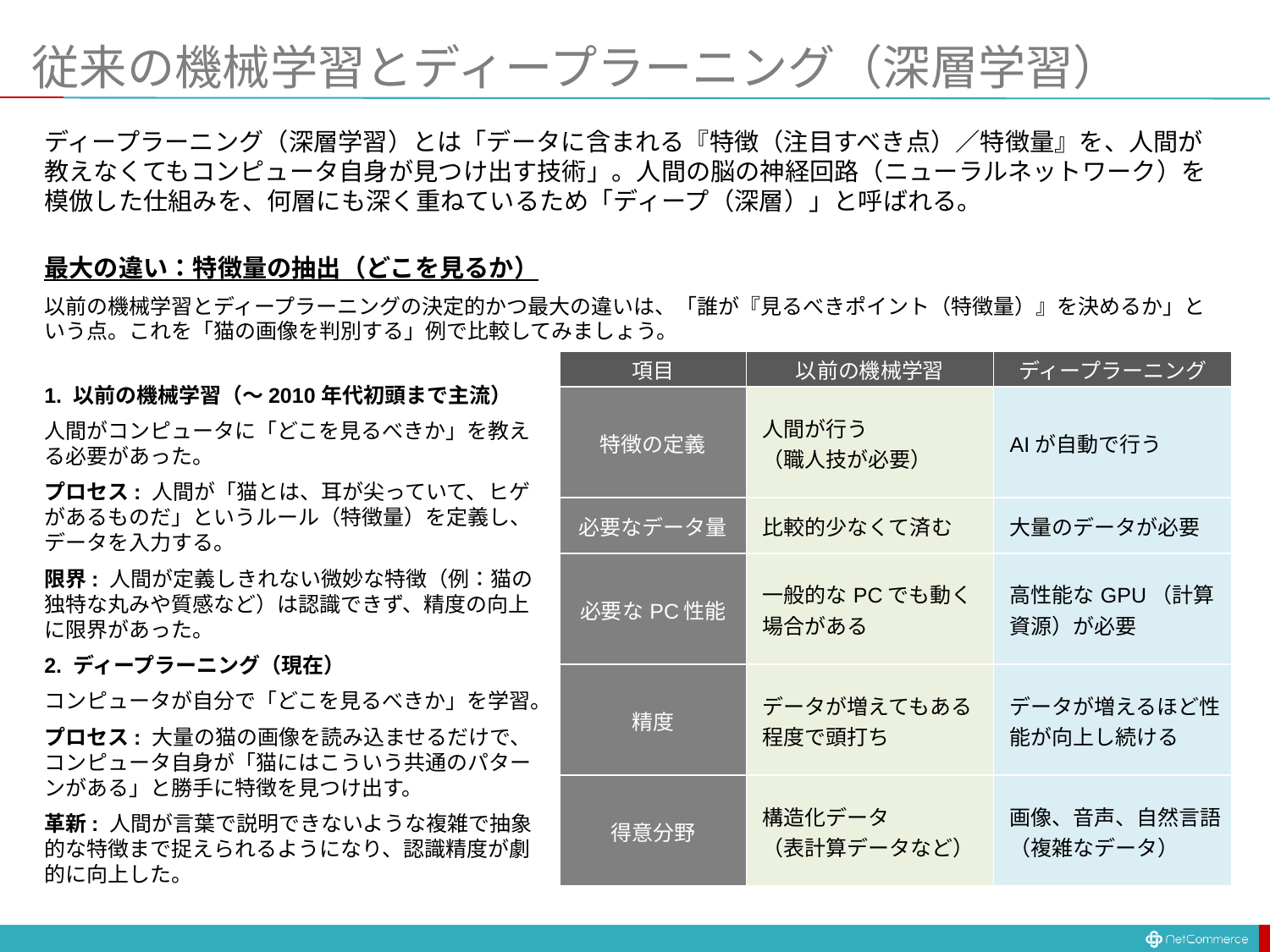

# 従来の機械学習とディープラーニング（深層学習）
ディープラーニング（深層学習）とは「データに含まれる『特徴（注目すべき点）／特徴量』を、人間が教えなくてもコンピュータ自身が見つけ出す技術」。人間の脳の神経回路（ニューラルネットワーク）を模倣した仕組みを、何層にも深く重ねているため「ディープ（深層）」と呼ばれる。
最大の違い：特徴量の抽出（どこを見るか）
以前の機械学習とディープラーニングの決定的かつ最大の違いは、「誰が『見るべきポイント（特徴量）』を決めるか」という点。これを「猫の画像を判別する」例で比較してみましょう。
| 項目 | 以前の機械学習 | ディープラーニング |
| --- | --- | --- |
| 特徴の定義 | 人間が行う （職人技が必要） | AIが自動で行う |
| 必要なデータ量 | 比較的少なくて済む | 大量のデータが必要 |
| 必要なPC性能 | 一般的なPCでも動く場合がある | 高性能なGPU（計算資源）が必要 |
| 精度 | データが増えてもある程度で頭打ち | データが増えるほど性能が向上し続ける |
| 得意分野 | 構造化データ （表計算データなど） | 画像、音声、自然言語（複雑なデータ） |
1. 以前の機械学習（〜2010年代初頭まで主流）
人間がコンピュータに「どこを見るべきか」を教える必要があった。
プロセス: 人間が「猫とは、耳が尖っていて、ヒゲがあるものだ」というルール（特徴量）を定義し、データを入力する。
限界: 人間が定義しきれない微妙な特徴（例：猫の独特な丸みや質感など）は認識できず、精度の向上に限界があった。
2. ディープラーニング（現在）
コンピュータが自分で「どこを見るべきか」を学習。
プロセス: 大量の猫の画像を読み込ませるだけで、コンピュータ自身が「猫にはこういう共通のパターンがある」と勝手に特徴を見つけ出す。
革新: 人間が言葉で説明できないような複雑で抽象的な特徴まで捉えられるようになり、認識精度が劇的に向上した。